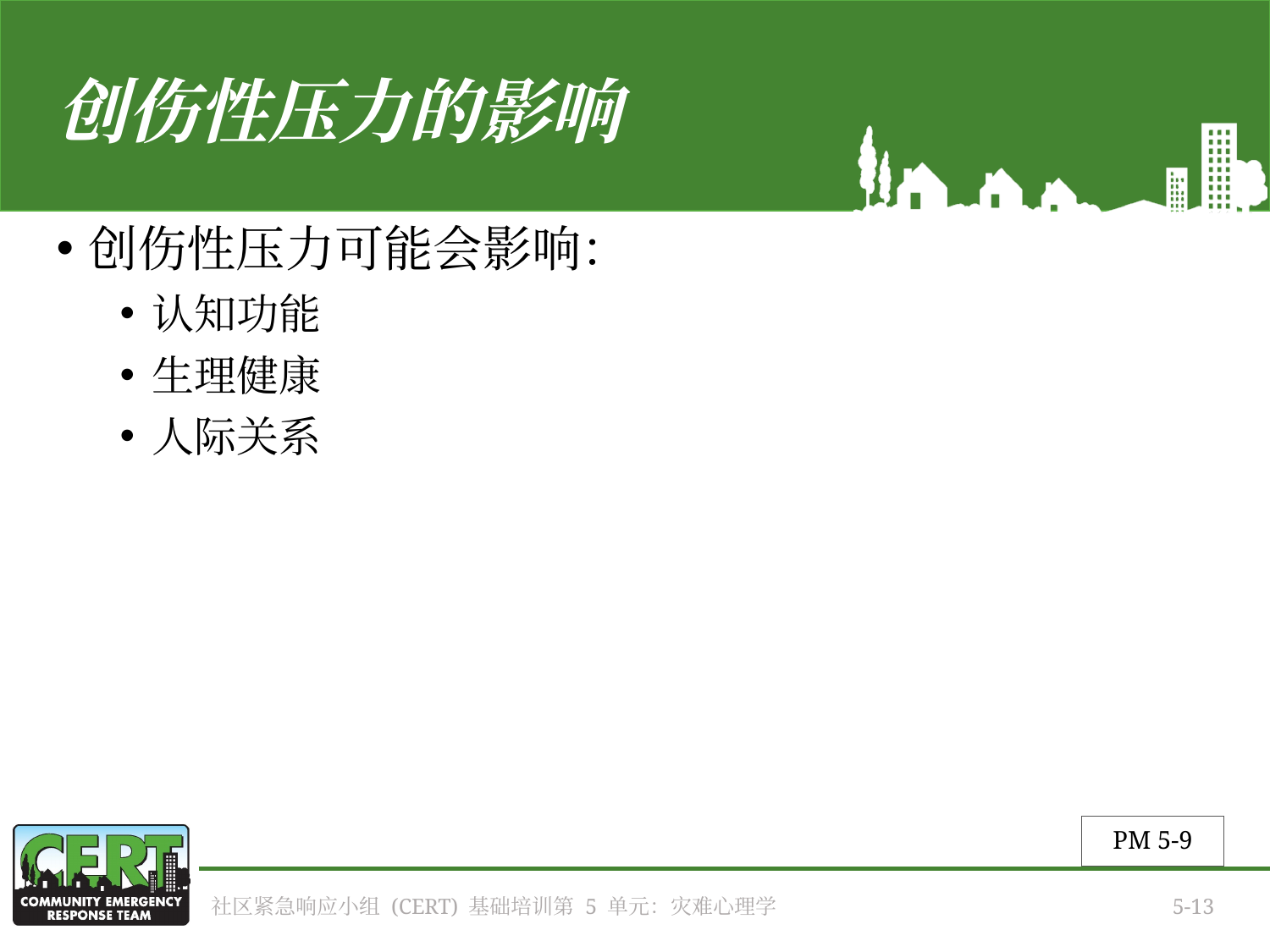

# 创伤性压力的影响
创伤性压力可能会影响：
认知功能
生理健康
人际关系
PM 5-9
社区紧急响应小组 (CERT) 基础培训第 5 单元：灾难心理学
5-13